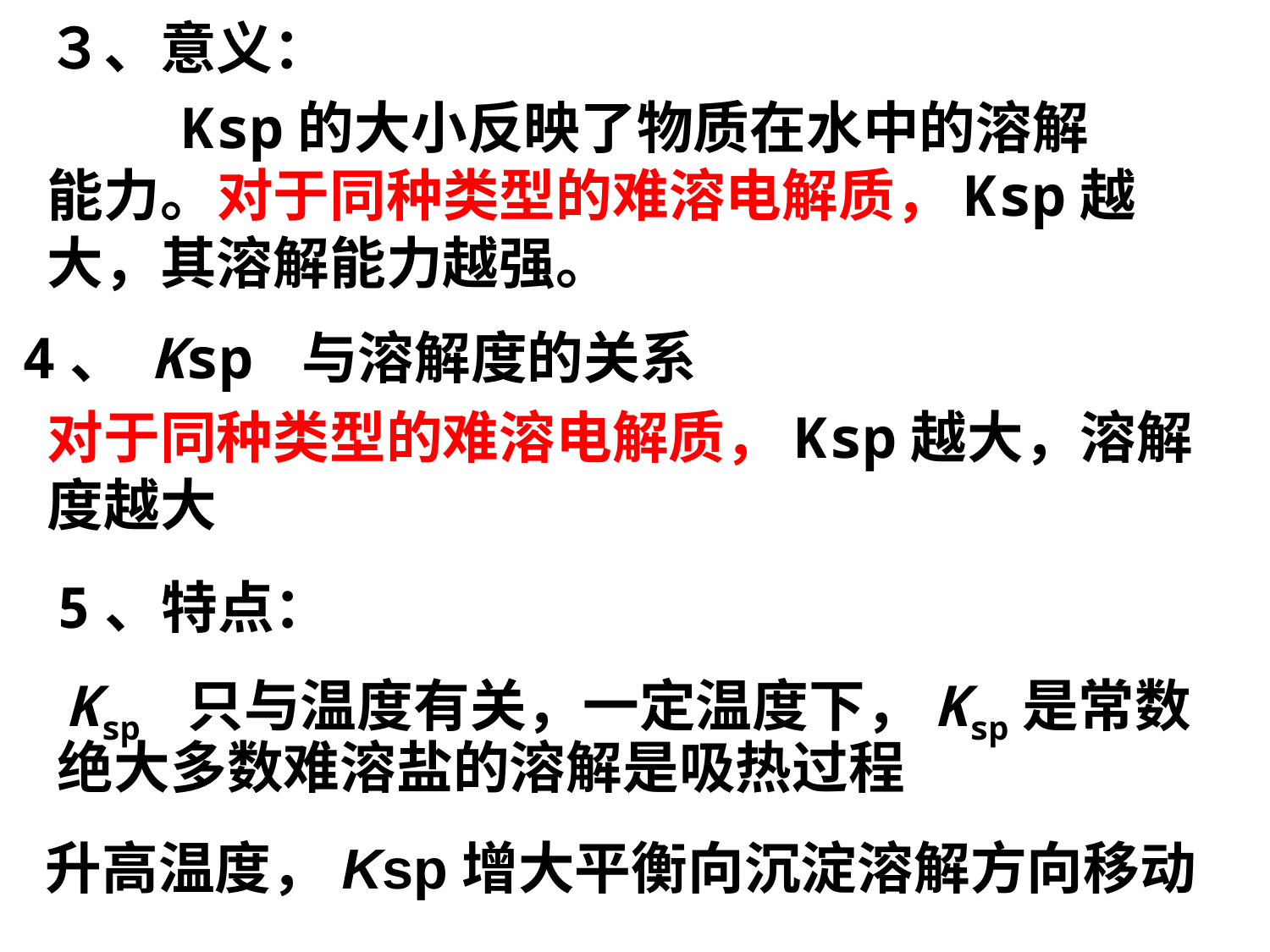

３、意义：
    Ksp的大小反映了物质在水中的溶解
能力。对于同种类型的难溶电解质，Ksp越大，其溶解能力越强。
4、 Ksp 与溶解度的关系
对于同种类型的难溶电解质，Ksp越大，溶解度越大
5、特点：
Ksp 只与温度有关，一定温度下，Ksp是常数
绝大多数难溶盐的溶解是吸热过程
升高温度，Ksp增大平衡向沉淀溶解方向移动